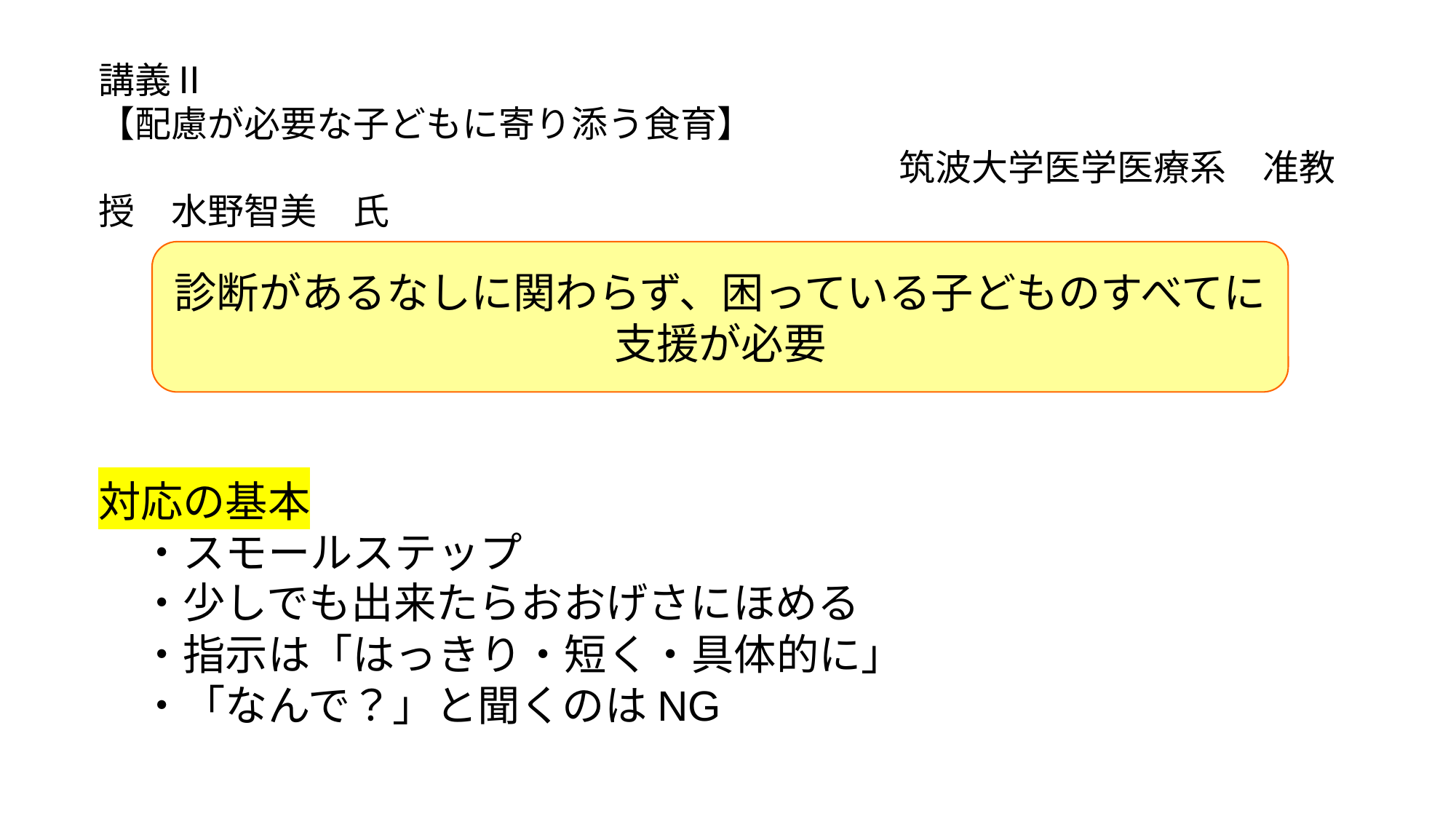

講義Ⅱ
【配慮が必要な子どもに寄り添う食育】
　　　　　　　　　　　　　　　　　　　　　　筑波大学医学医療系　准教授　水野智美　氏
診断があるなしに関わらず、困っている子どものすべてに
支援が必要
対応の基本
　・スモールステップ
　・少しでも出来たらおおげさにほめる
　・指示は「はっきり・短く・具体的に」
　・「なんで？」と聞くのはNG